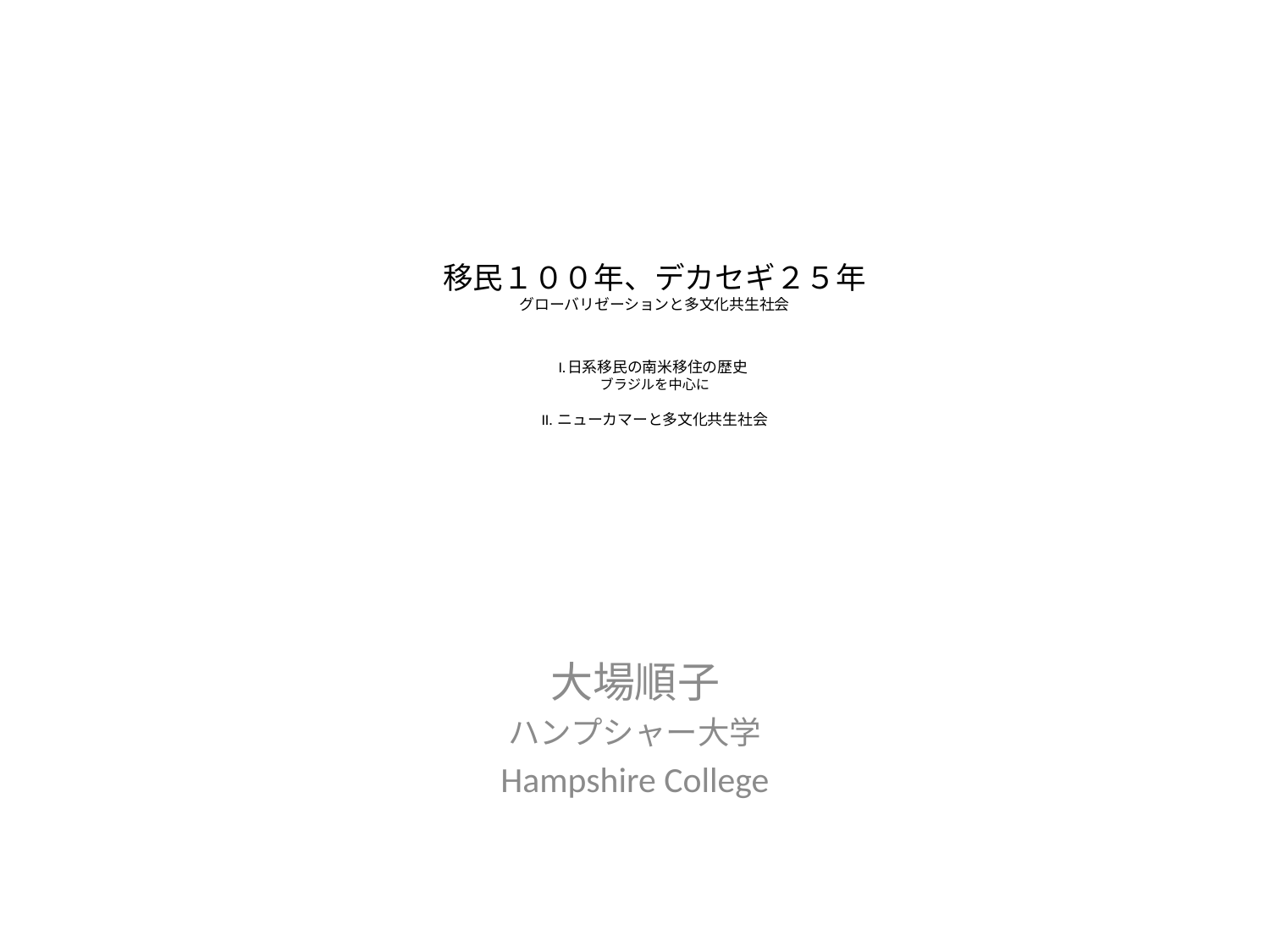

# 移民１００年、デカセギ２５年 グローバリゼーションと多文化共生社会 I.日系移民の南米移住の歴史 ブラジルを中心に II. ニューカマーと多文化共生社会
大場順子
ハンプシャー大学
Hampshire College